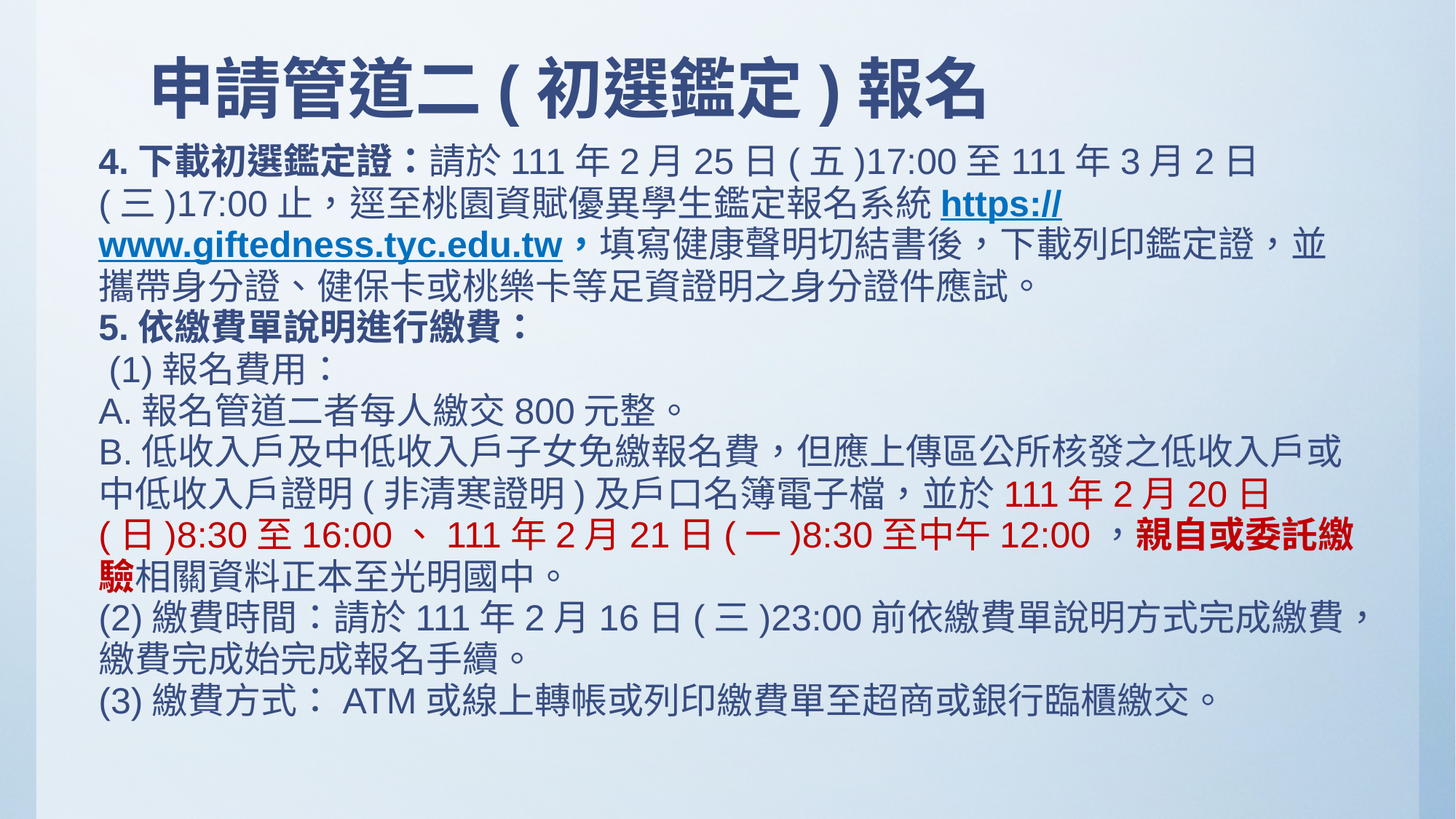

申請管道二(初選鑑定)報名
4.下載初選鑑定證：請於111年2月25日(五)17:00至111年3月2日(三)17:00止，逕至桃園資賦優異學生鑑定報名系統https://www.giftedness.tyc.edu.tw，填寫健康聲明切結書後，下載列印鑑定證，並攜帶身分證、健保卡或桃樂卡等足資證明之身分證件應試。
5.依繳費單說明進行繳費：
 (1)報名費用：
A.報名管道二者每人繳交800元整。
B.低收入戶及中低收入戶子女免繳報名費，但應上傳區公所核發之低收入戶或中低收入戶證明(非清寒證明)及戶口名簿電子檔，並於111年2月20日(日)8:30至16:00、111年2月21日(一)8:30至中午12:00，親自或委託繳驗相關資料正本至光明國中。
(2)繳費時間：請於111年2月16日(三)23:00前依繳費單說明方式完成繳費，繳費完成始完成報名手續。
(3)繳費方式：ATM或線上轉帳或列印繳費單至超商或銀行臨櫃繳交。